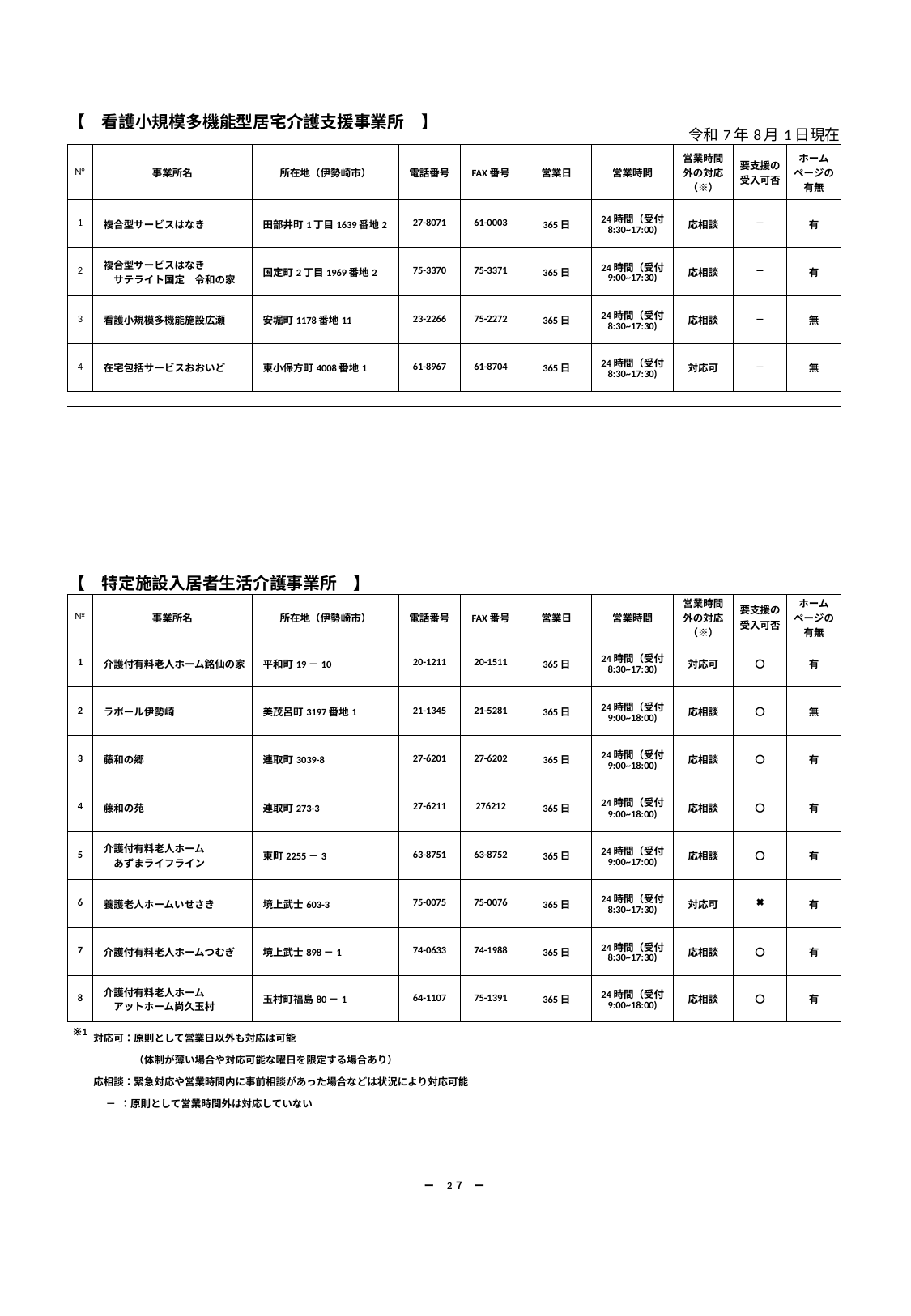

| 【　看護小規模多機能型居宅介護支援事業所　】 |  |  |  |  |  |  | 令和7年8月1日現在 |  |  |
| --- | --- | --- | --- | --- | --- | --- | --- | --- | --- |
| № | 事業所名 | 所在地（伊勢崎市） | 電話番号 | FAX番号 | 営業日 | 営業時間 | 営業時間 外の対応 （※） | 要支援の 受入可否 | ホーム ページの 有無 |
| 1 | 複合型サービスはなき | 田部井町1丁目1639番地2 | 27-8071 | 61-0003 | 365日 | 24時間（受付 8:30~17:00) | 応相談 | ― | 有 |
| 2 | 複合型サービスはなき 　　サテライト国定　令和の家 | 国定町2丁目1969番地2 | 75-3370 | 75-3371 | 365日 | 24時間（受付 9:00~17:30) | 応相談 | ― | 有 |
| 3 | 看護小規模多機能施設広瀬 | 安堀町1178番地11 | 23-2266 | 75-2272 | 365日 | 24時間（受付 8:30~17:30) | 応相談 | ― | 無 |
| 4 | 在宅包括サービスおおいど | 東小保方町4008番地1 | 61-8967 | 61-8704 | 365日 | 24時間（受付 8:30~17:30) | 対応可 | ― | 無 |
|  |  |  |  |  |  |  |  |  |  |
|  |  |  |  |  |  |  |  |  |  |
|  |  |  |  |  |  |  |  |  |  |
|  |  |  |  |  |  |  |  |  |  |
| 【　特定施設入居者生活介護事業所　】 |  |  |  |  |  |  |  |  |  |
| № | 事業所名 | 所在地（伊勢崎市） | 電話番号 | FAX番号 | 営業日 | 営業時間 | 営業時間 外の対応 （※） | 要支援の 受入可否 | ホーム ページの 有無 |
| 1 | 介護付有料老人ホーム銘仙の家 | 平和町19－10 | 20-1211 | 20-1511 | 365日 | 24時間（受付 8:30~17:30) | 対応可 | 〇 | 有 |
| 2 | ラポール伊勢崎 | 美茂呂町3197番地1 | 21-1345 | 21-5281 | 365日 | 24時間（受付 9:00~18:00) | 応相談 | 〇 | 無 |
| 3 | 藤和の郷 | 連取町3039-8 | 27-6201 | 27-6202 | 365日 | 24時間（受付 9:00~18:00) | 応相談 | 〇 | 有 |
| 4 | 藤和の苑 | 連取町273-3 | 27-6211 | 276212 | 365日 | 24時間（受付 9:00~18:00) | 応相談 | 〇 | 有 |
| 5 | 介護付有料老人ホーム 　　あずまライフライン | 東町2255－3 | 63-8751 | 63-8752 | 365日 | 24時間（受付 9:00~17:00) | 応相談 | 〇 | 有 |
| 6 | 養護老人ホームいせさき | 境上武士603-3 | 75-0075 | 75-0076 | 365日 | 24時間（受付 8:30~17:30) | 対応可 | ✖ | 有 |
| 7 | 介護付有料老人ホームつむぎ | 境上武士898－1 | 74-0633 | 74-1988 | 365日 | 24時間（受付 8:30~17:30) | 応相談 | 〇 | 有 |
| 8 | 介護付有料老人ホーム 　　アットホーム尚久玉村 | 玉村町福島80－1 | 64-1107 | 75-1391 | 365日 | 24時間（受付 9:00~18:00) | 応相談 | 〇 | 有 |
| ※1 | 対応可：原則として営業日以外も対応は可能 　　　　（体制が薄い場合や対応可能な曜日を限定する場合あり） 応相談：緊急対応や営業時間内に事前相談があった場合などは状況により対応可能 　 － ：原則として営業時間外は対応していない |  |  |  |  |  |  |  |  |
|  |  |  |  |  |  |  |  |  |  |
|  |  |  |  |  |  |  |  |  |  |
| ー　2７　ー |  |  |  |  |  |  |  |  |  |